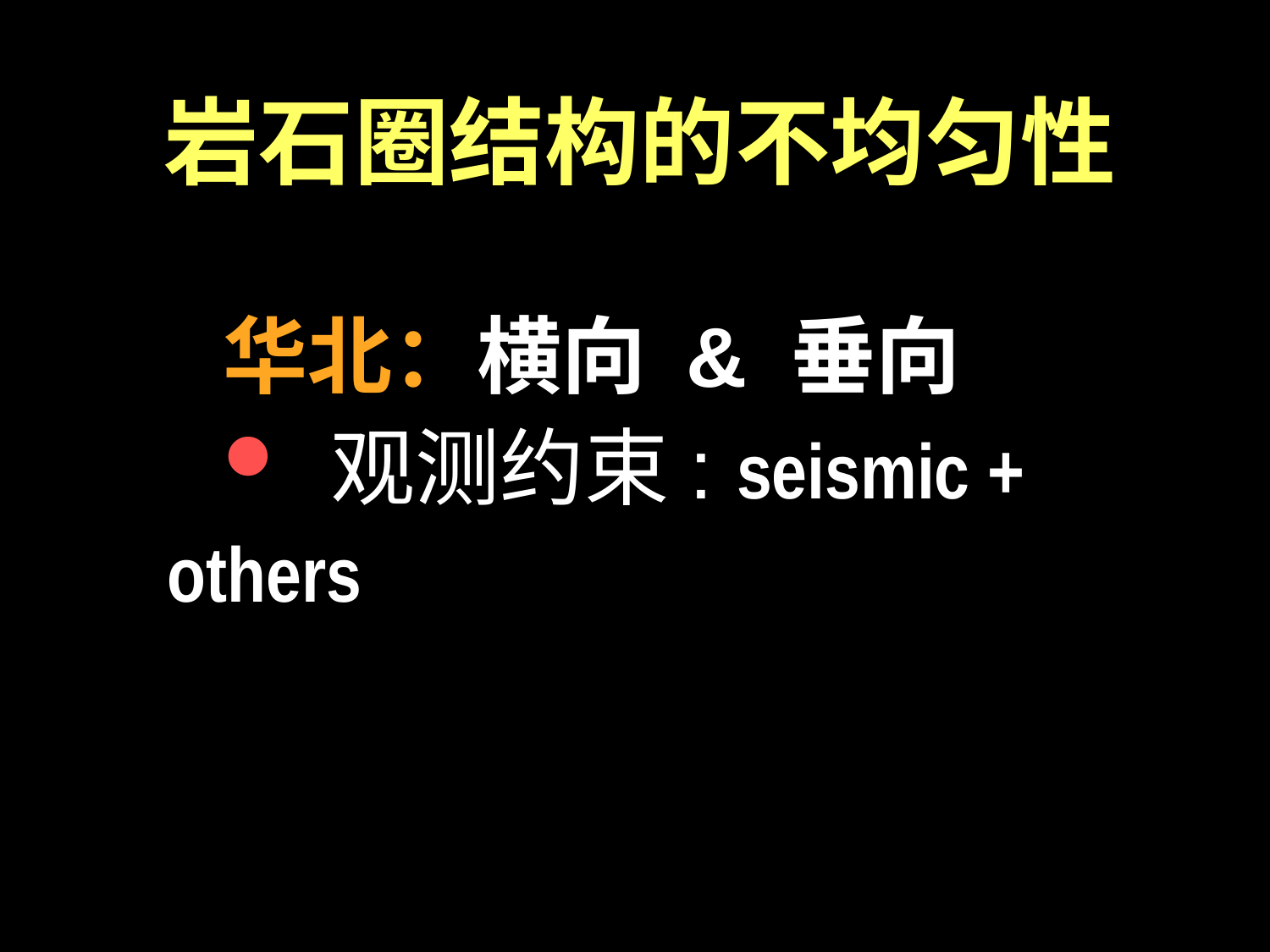

岩石圈结构的不均匀性
华北：横向 & 垂向
 观测约束: seismic + others